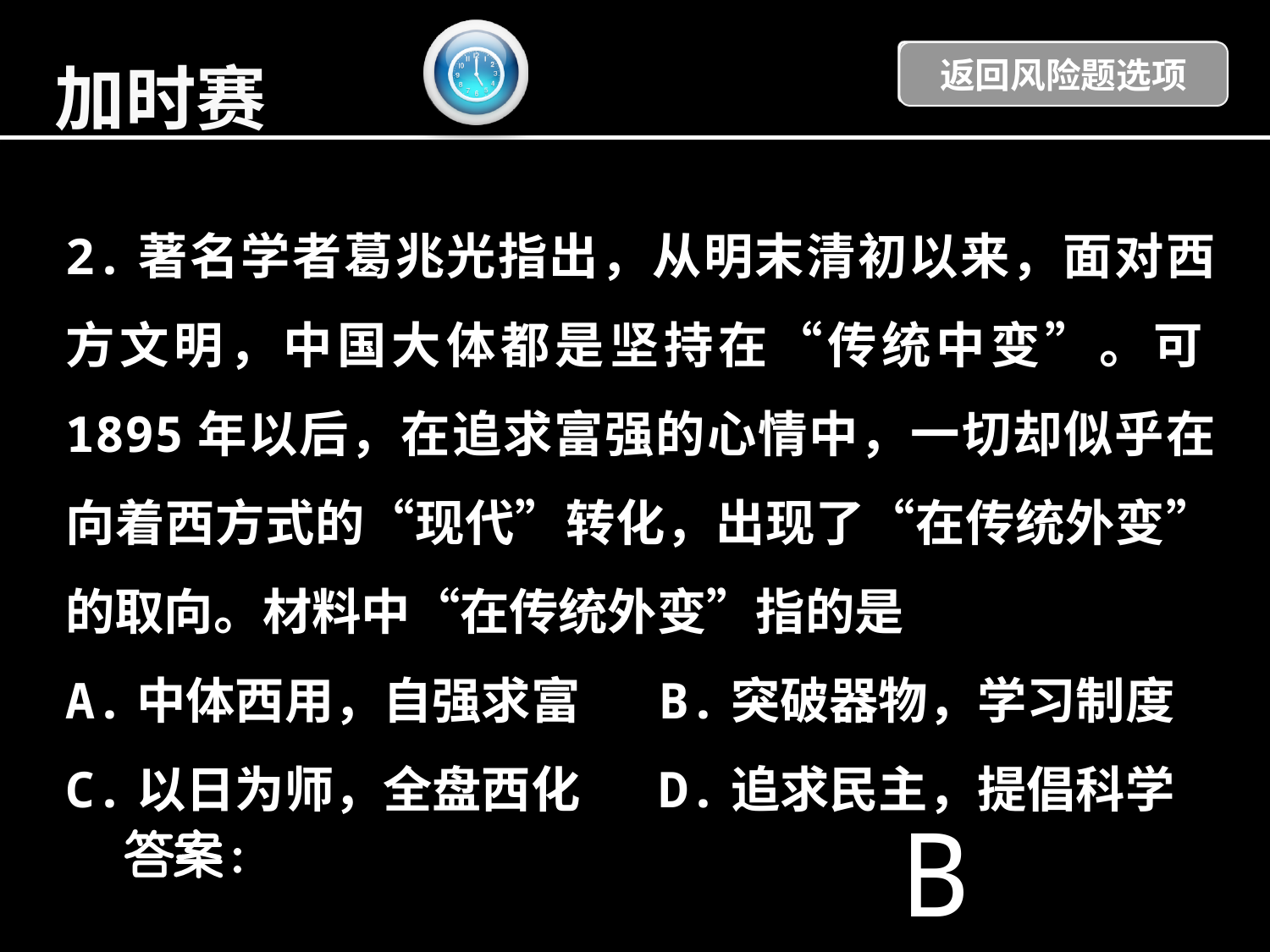

返回风险题选项
加时赛
2.著名学者葛兆光指出，从明末清初以来，面对西方文明，中国大体都是坚持在“传统中变”。可1895年以后，在追求富强的心情中，一切却似乎在向着西方式的“现代”转化，出现了“在传统外变”的取向。材料中“在传统外变”指的是
A.中体西用，自强求富      B.突破器物，学习制度
C.以日为师，全盘西化      D.追求民主，提倡科学
         B